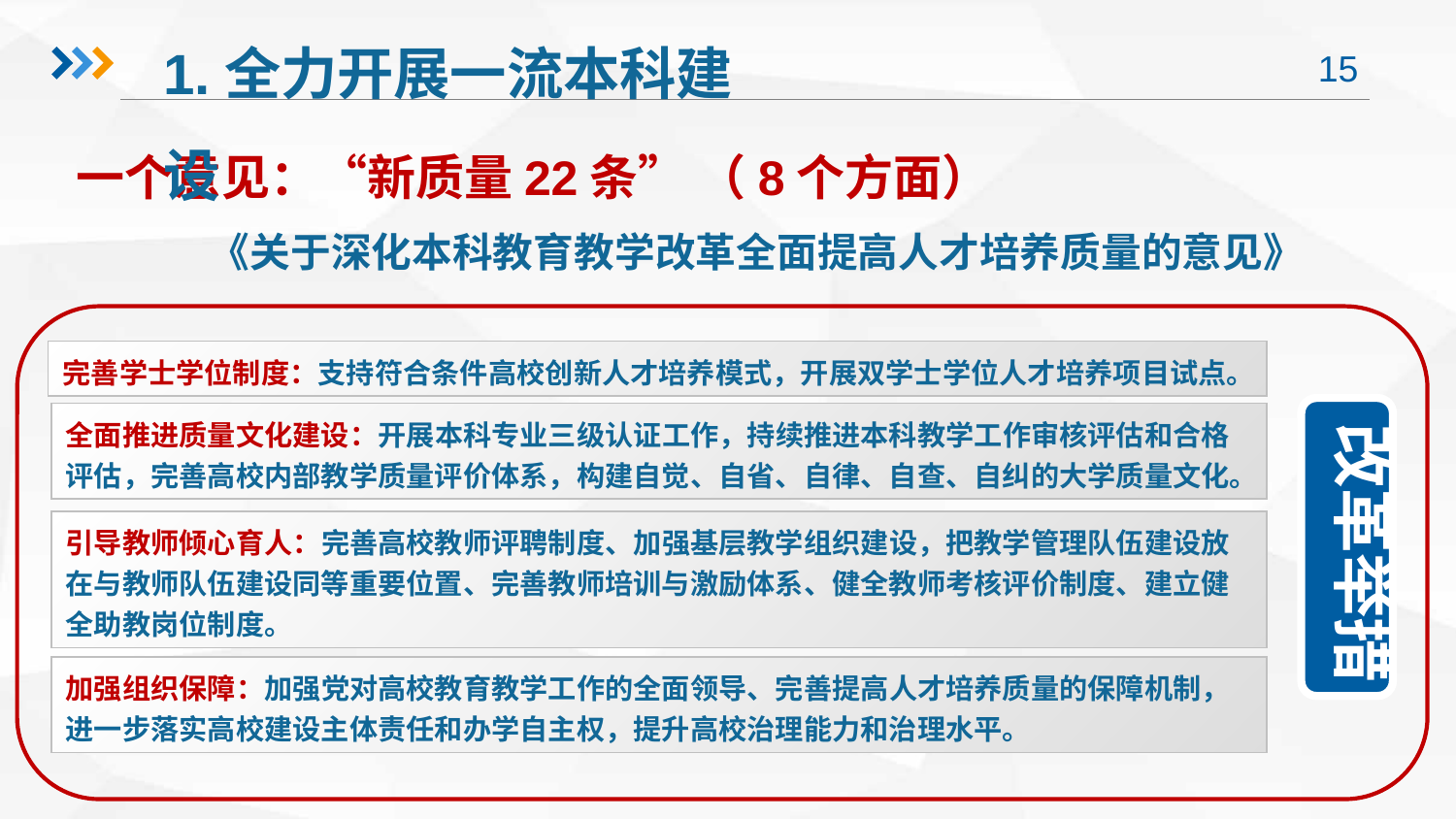

1.全力开展一流本科建设
一个意见：“新质量22条” （8个方面）

《关于深化本科教育教学改革全面提高人才培养质量的意见》

完善学士学位制度：支持符合条件高校创新人才培养模式，开展双学士学位人才培养项目试点。

改革举措
全面推进质量文化建设：开展本科专业三级认证工作，持续推进本科教学工作审核评估和合格评估，完善高校内部教学质量评价体系，构建自觉、自省、自律、自查、自纠的大学质量文化。
引导教师倾心育人：完善高校教师评聘制度、加强基层教学组织建设，把教学管理队伍建设放在与教师队伍建设同等重要位置、完善教师培训与激励体系、健全教师考核评价制度、建立健全助教岗位制度。
加强组织保障：加强党对高校教育教学工作的全面领导、完善提高人才培养质量的保障机制，进一步落实高校建设主体责任和办学自主权，提升高校治理能力和治理水平。